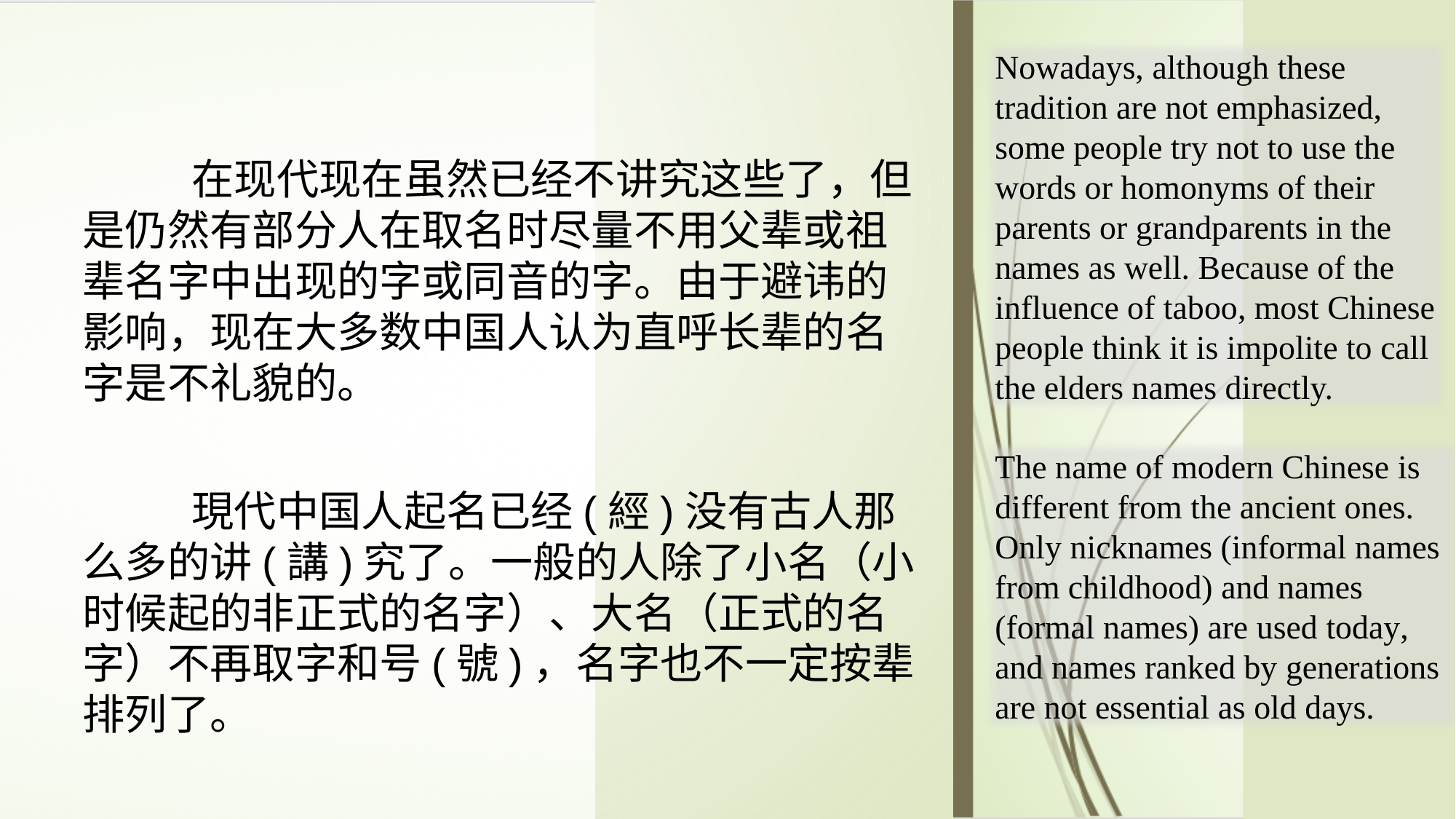

Nowadays, although these tradition are not emphasized, some people try not to use the words or homonyms of their parents or grandparents in the names as well. Because of the influence of taboo, most Chinese people think it is impolite to call the elders names directly.
	在现代现在虽然已经不讲究这些了，但是仍然有部分人在取名时尽量不用父辈或祖辈名字中出现的字或同音的字。由于避讳的影响，现在大多数中国人认为直呼长辈的名字是不礼貌的。
The name of modern Chinese is different from the ancient ones. Only nicknames (informal names from childhood) and names (formal names) are used today, and names ranked by generations are not essential as old days.
	現代中国人起名已经(經)没有古人那么多的讲(講)究了。一般的人除了小名（小时候起的非正式的名字）、大名（正式的名字）不再取字和号(號)，名字也不一定按辈排列了。